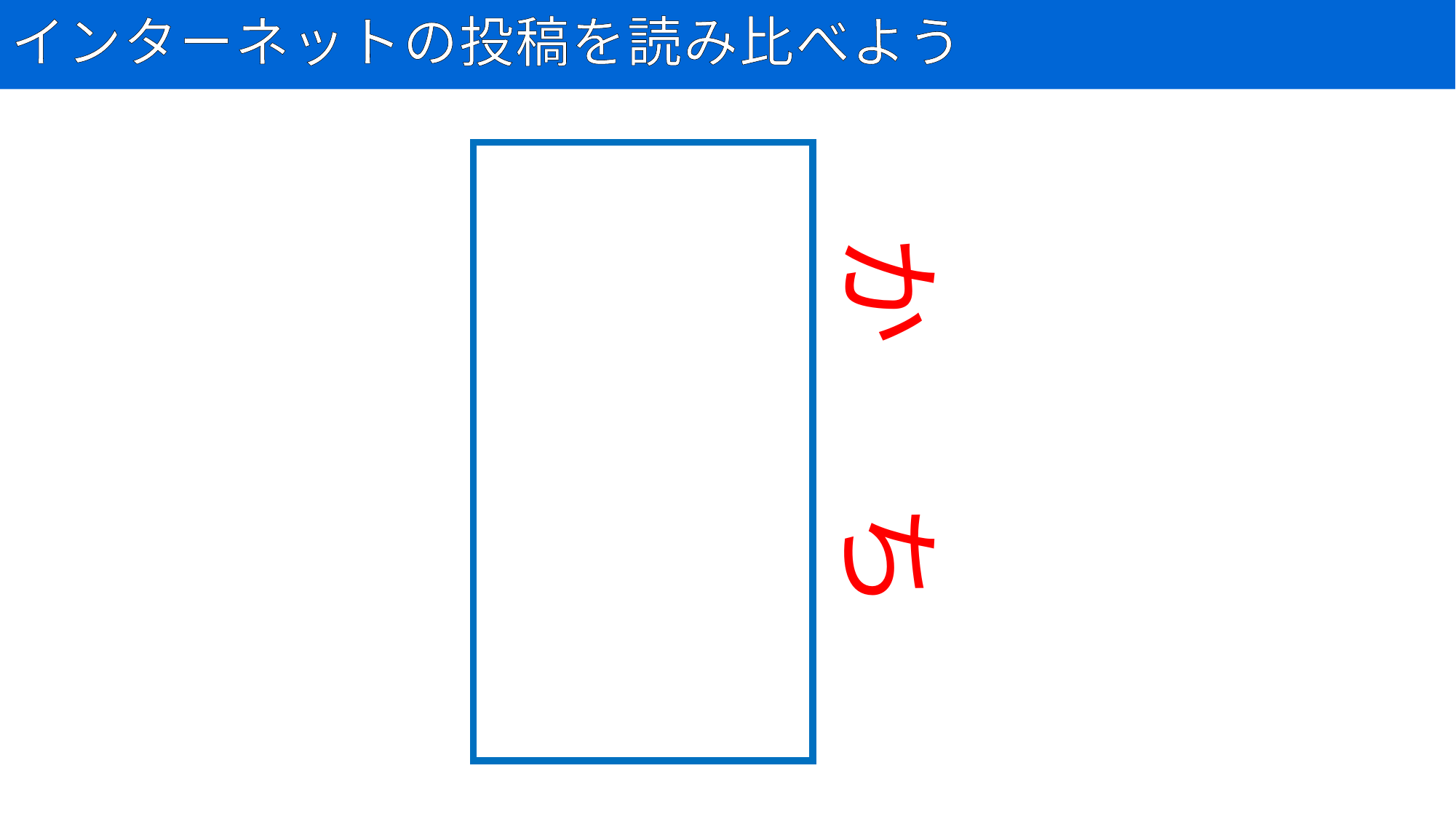

# インターネットの投稿を読み比べよう
97
価値

か 　 ち